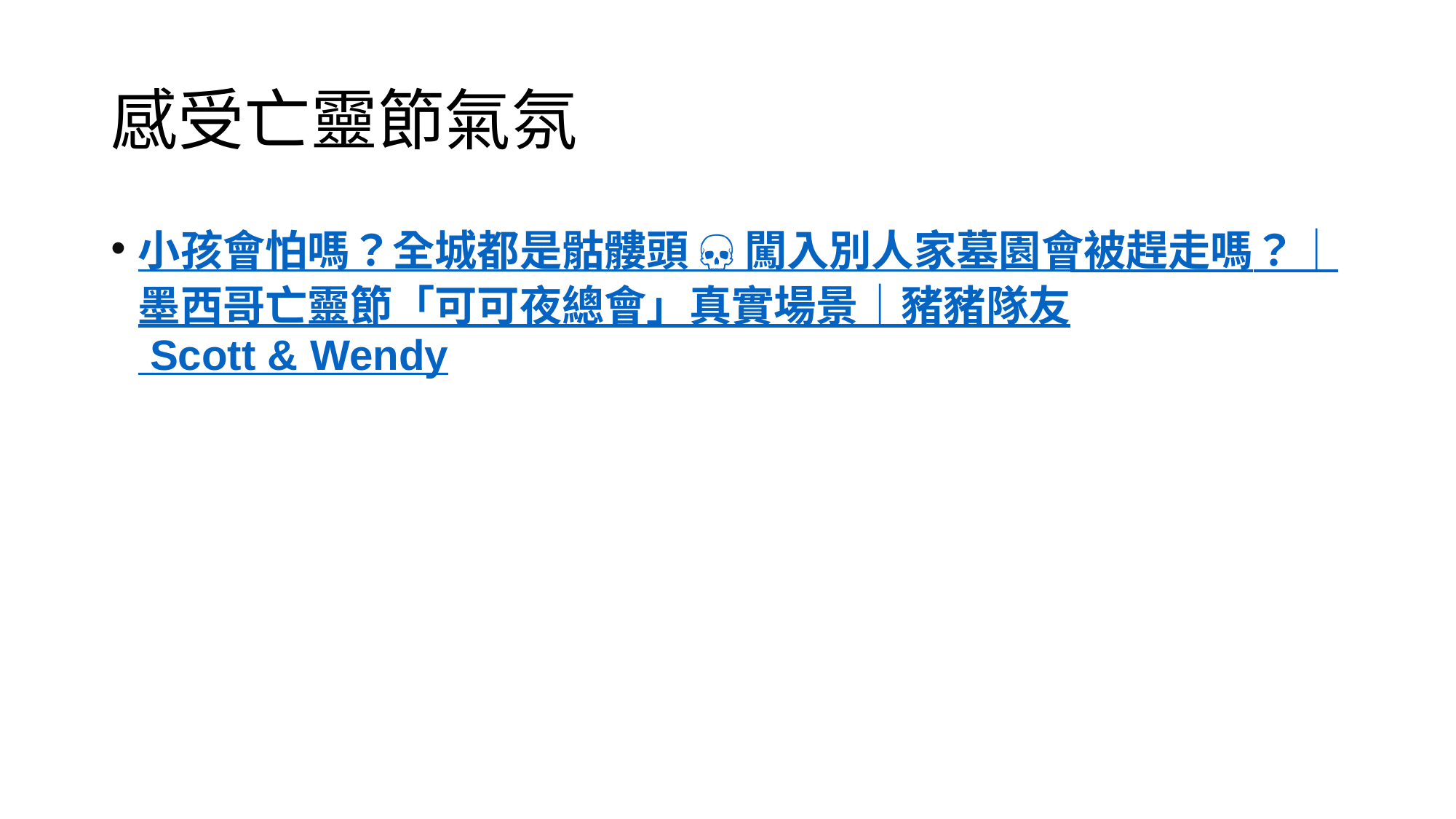

# 感受亡靈節氣氛
小孩會怕嗎？全城都是骷髏頭 💀 闖入別人家墓園會被趕走嗎？｜墨西哥亡靈節「可可夜總會」真實場景｜豬豬隊友 Scott & Wendy